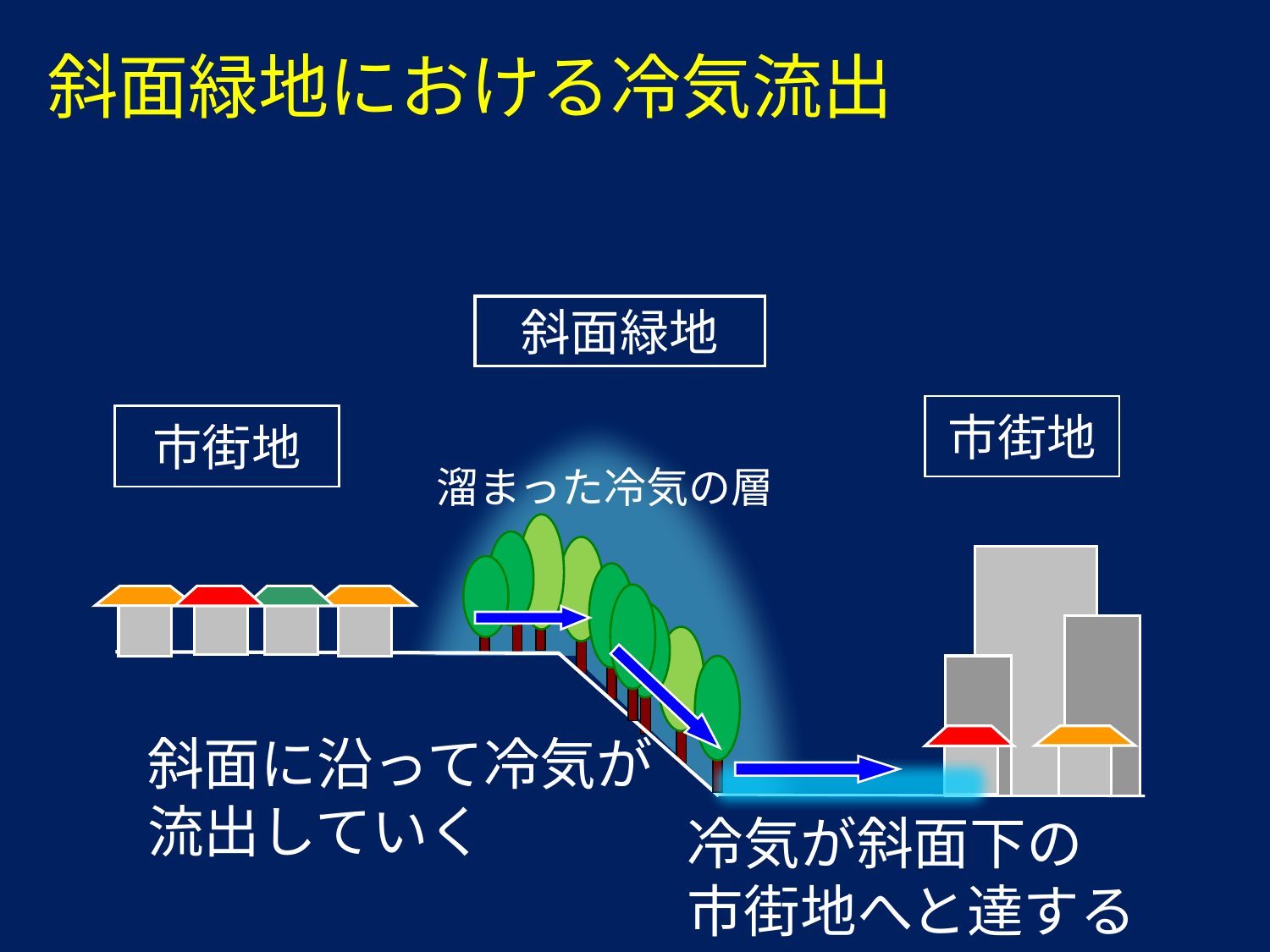

斜面緑地における冷気流出
斜面緑地
市街地

市街地
溜まった冷気の層

斜面に沿って冷気が
流出していく

冷気が斜面下の
市街地へと達する